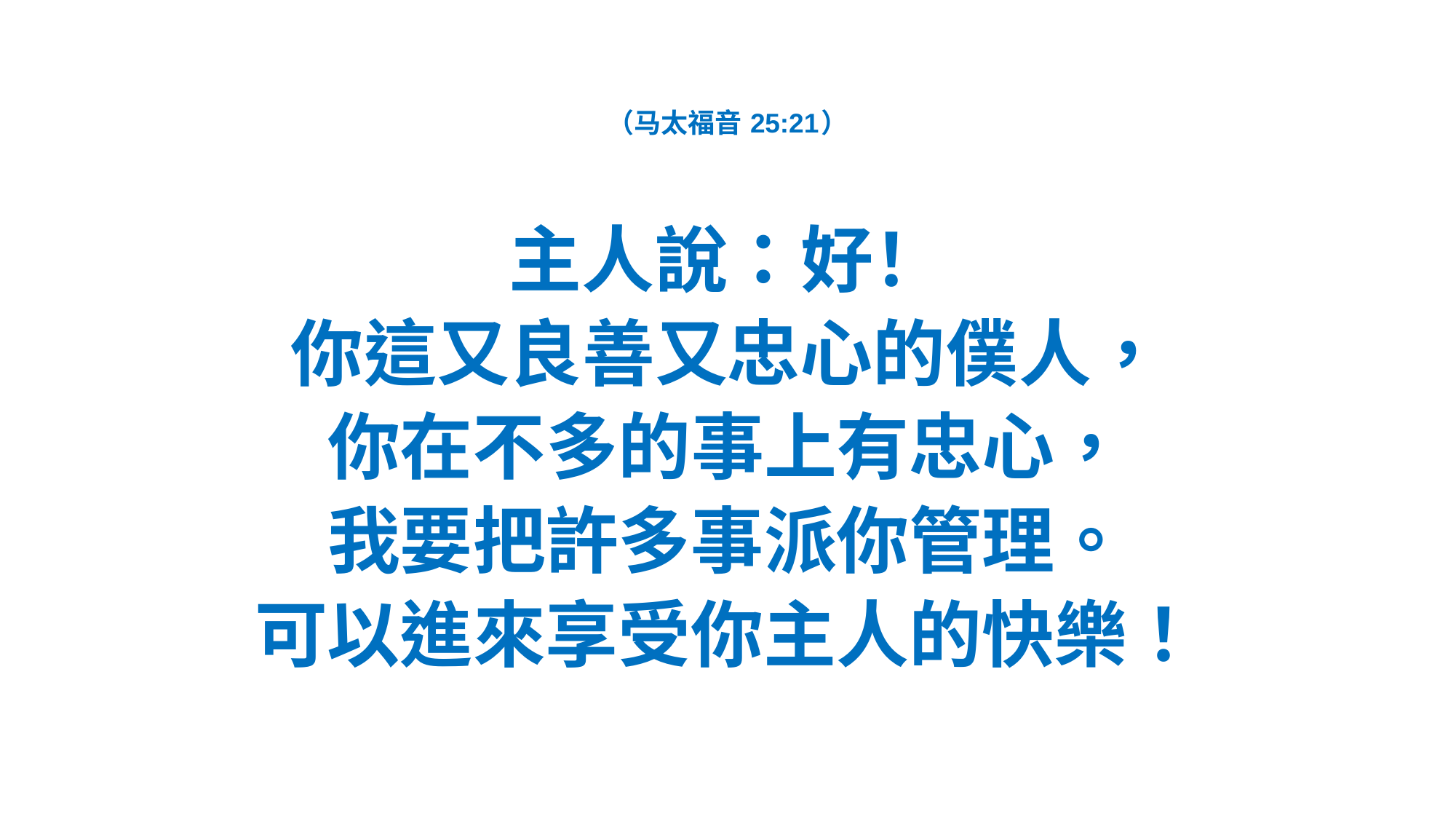

# （马太福音 25:21）
主人說：好！
你這又良善又忠心的僕人，
你在不多的事上有忠心，
我要把許多事派你管理。
可以進來享受你主人的快樂！